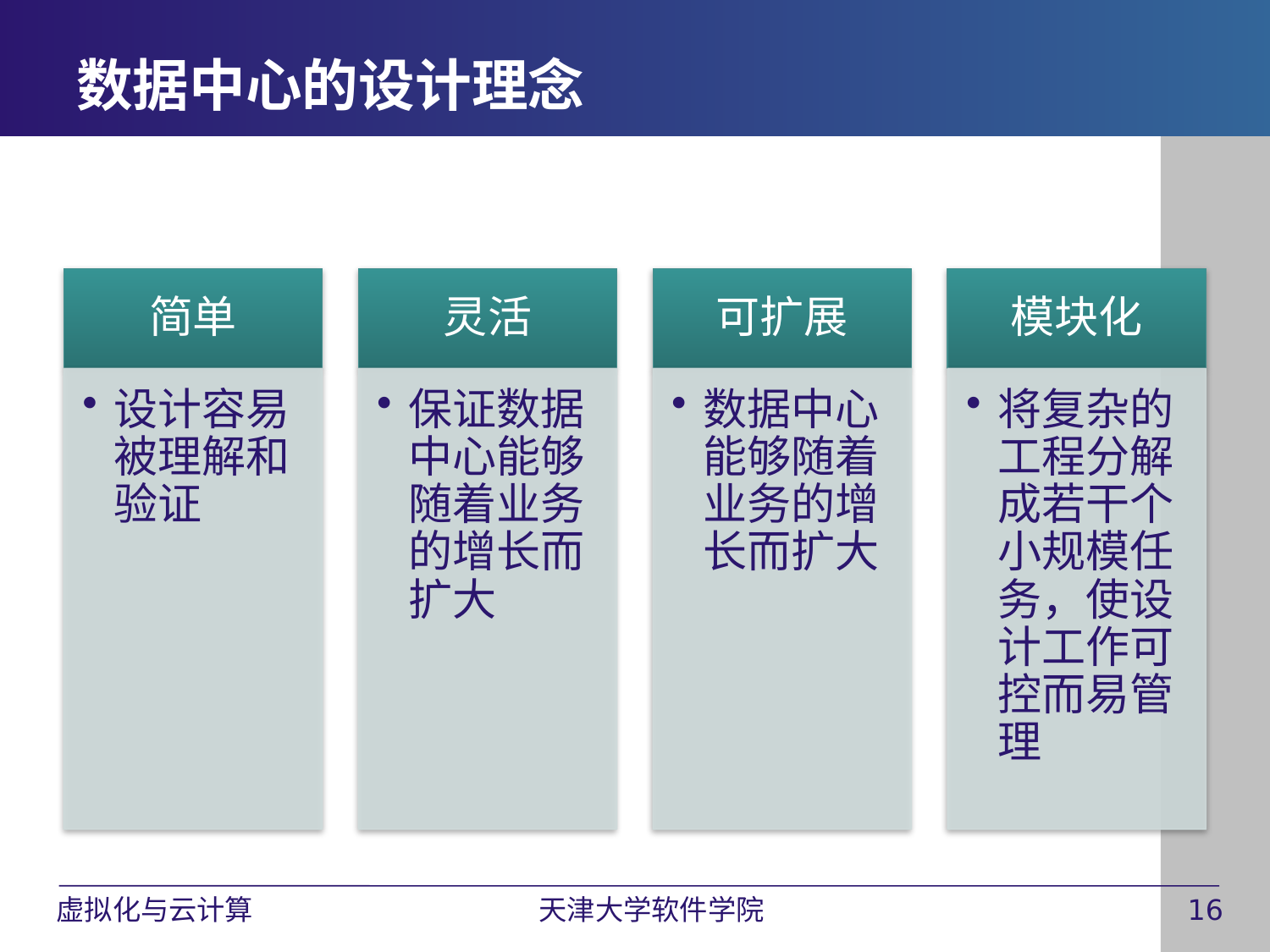

# 数据中心的设计理念
简单
设计容易被理解和验证
灵活
保证数据中心能够随着业务的增长而扩大
可扩展
数据中心能够随着业务的增长而扩大
模块化
将复杂的工程分解成若干个小规模任务，使设计工作可控而易管理